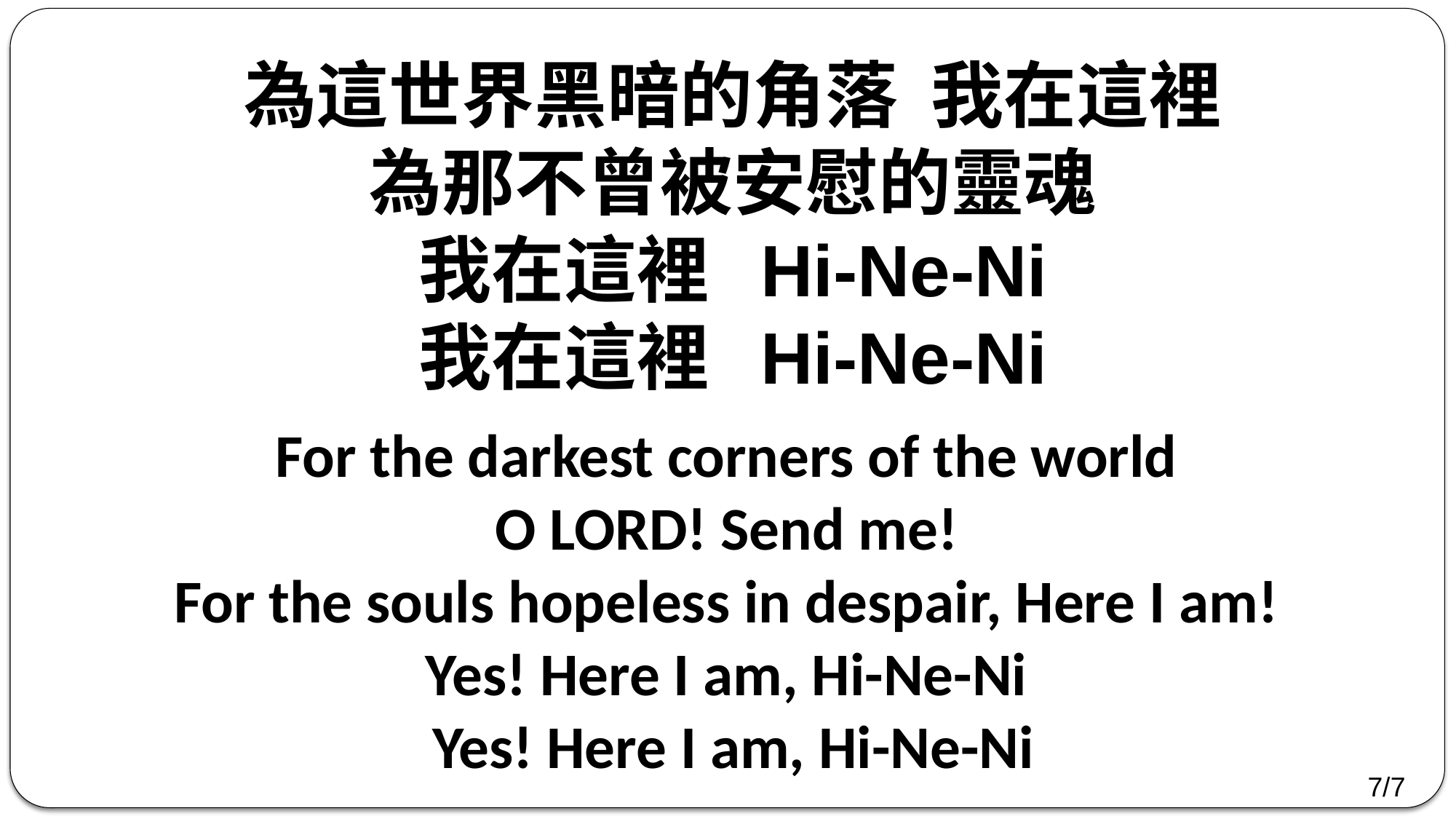

為這世界黑暗的角落  我在這裡
為那不曾被安慰的靈魂
我在這裡  Hi-Ne-Ni
我在這裡  Hi-Ne-Ni
For the darkest corners of the world 
O LORD! Send me! 
For the souls hopeless in despair, Here I am! 
Yes! Here I am, Hi-Ne-Ni 
Yes! Here I am, Hi-Ne-Ni
7/7